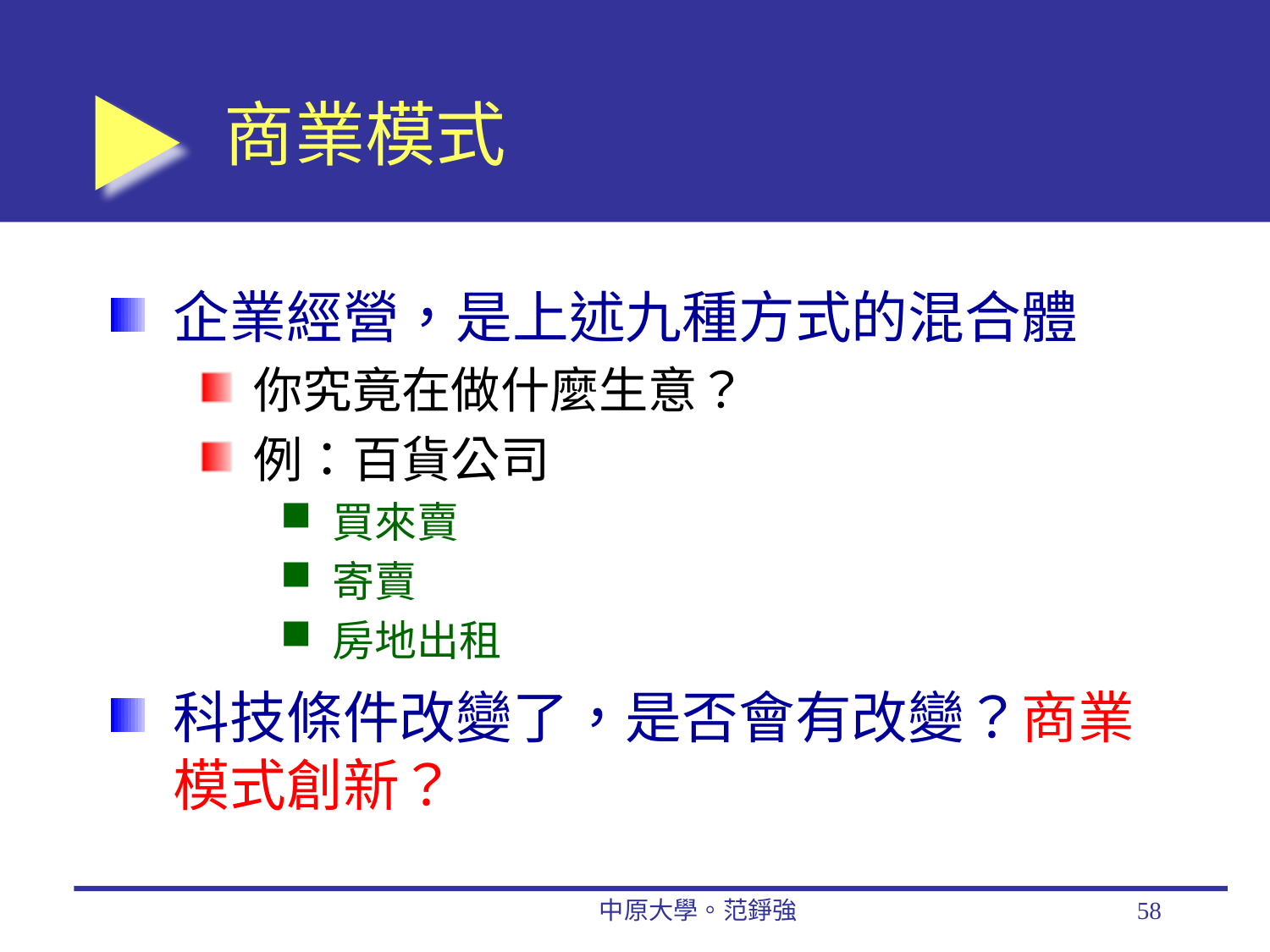

# 商業模式
企業經營，是上述九種方式的混合體
你究竟在做什麼生意？
例：百貨公司
買來賣
寄賣
房地出租
科技條件改變了，是否會有改變？商業模式創新？
中原大學。范錚強
58